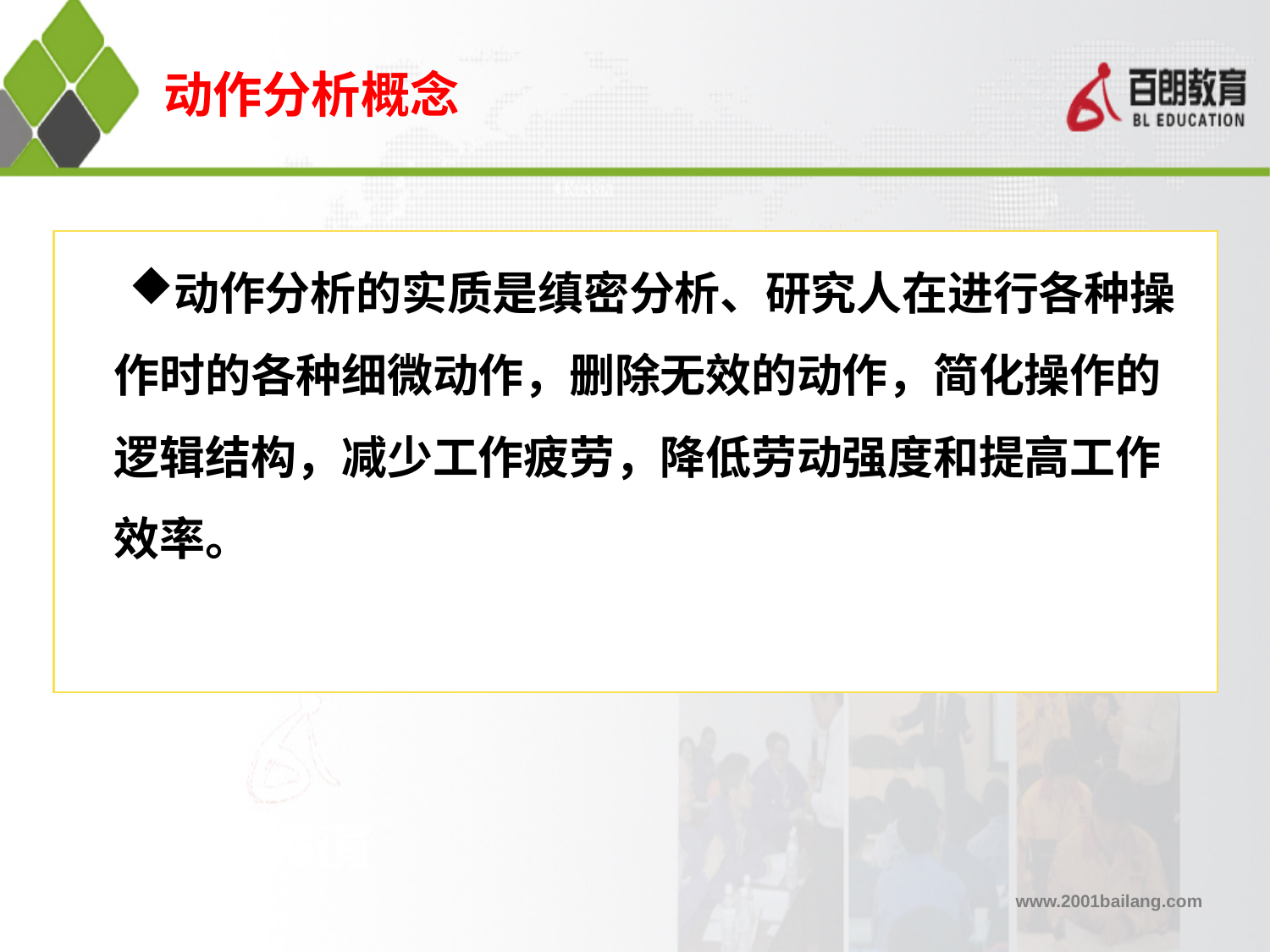

# 动作分析概念
动作分析的实质是缜密分析、研究人在进行各种操作时的各种细微动作，删除无效的动作，简化操作的逻辑结构，减少工作疲劳，降低劳动强度和提高工作效率。